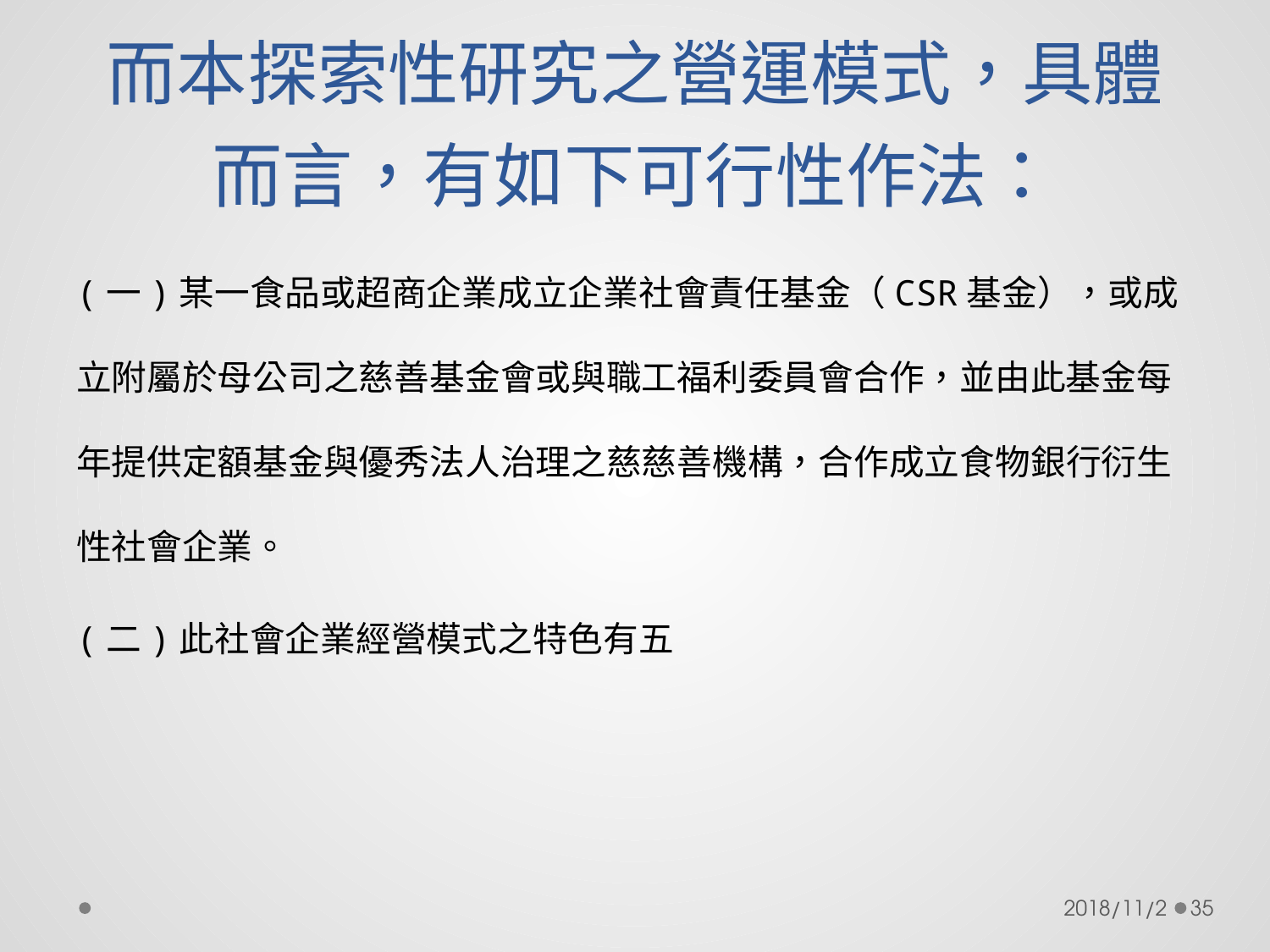

# 而本探索性研究之營運模式，具體而言，有如下可行性作法：
(一)某一食品或超商企業成立企業社會責任基金（CSR基金），或成立附屬於母公司之慈善基金會或與職工福利委員會合作，並由此基金每年提供定額基金與優秀法人治理之慈慈善機構，合作成立食物銀行衍生性社會企業。
(二)此社會企業經營模式之特色有五

2018/11/2
35